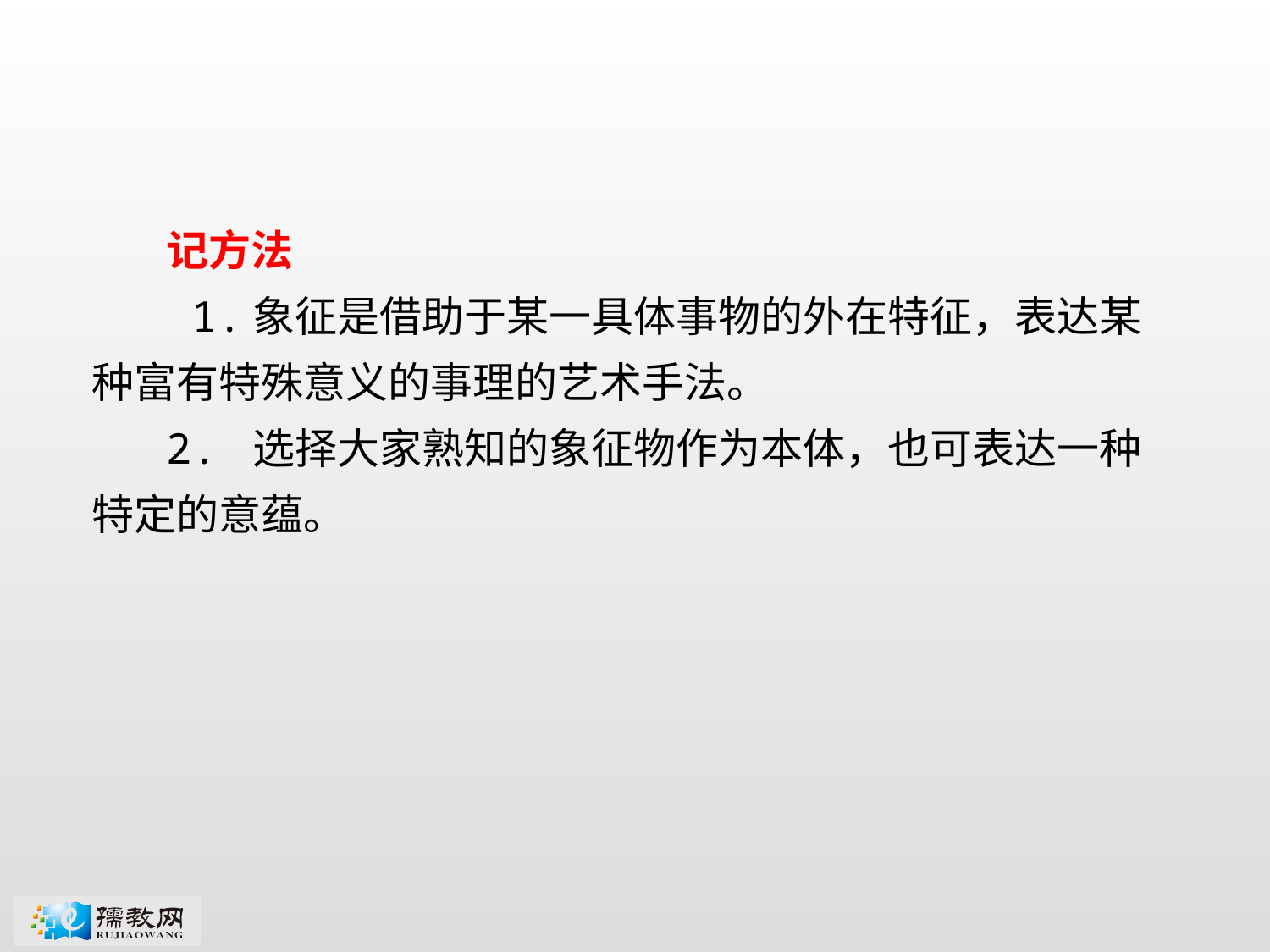

记方法
 1.象征是借助于某一具体事物的外在特征，表达某种富有特殊意义的事理的艺术手法。
2. 选择大家熟知的象征物作为本体，也可表达一种特定的意蕴。